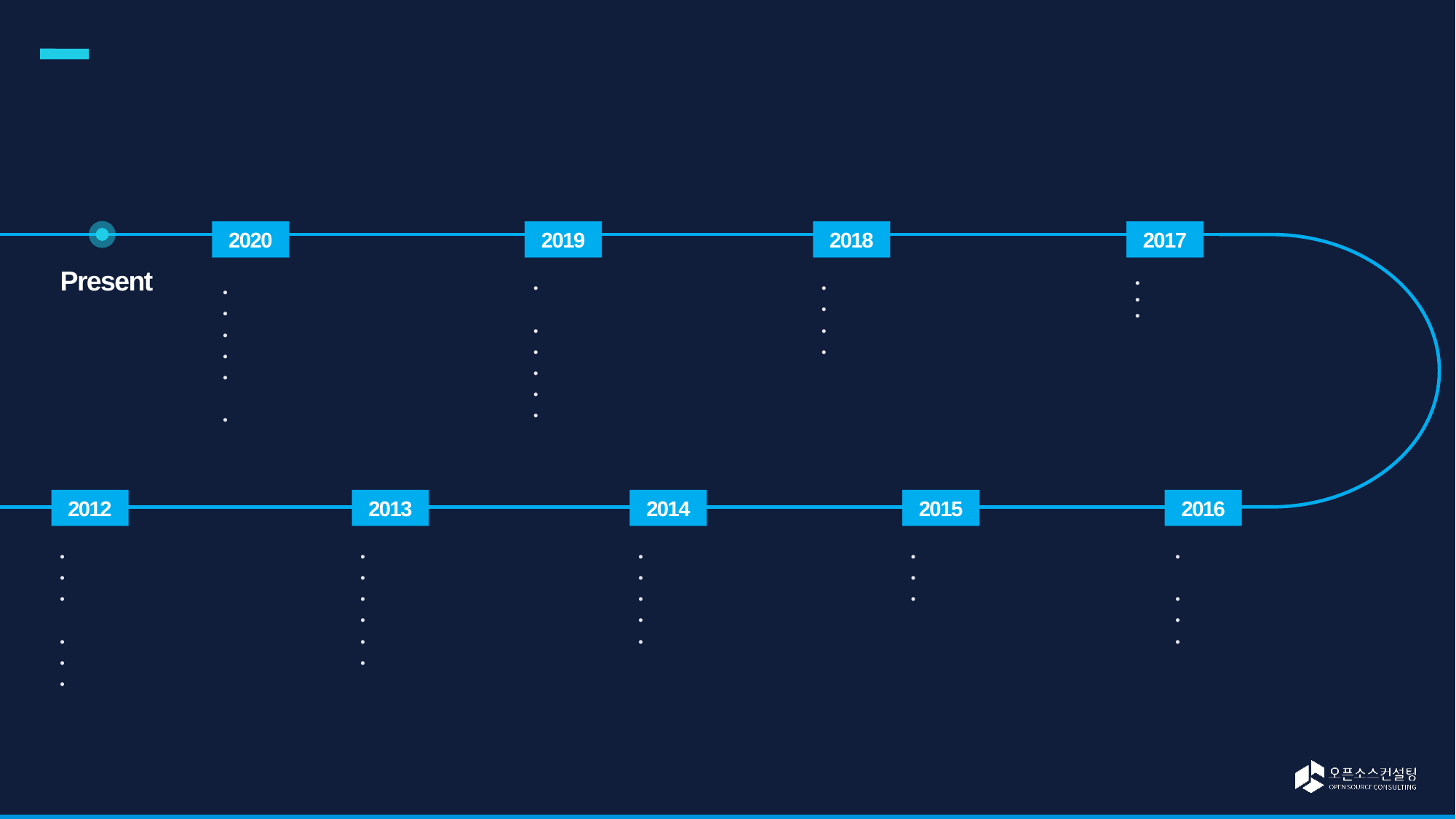

# History

2020
한화생명 U2L 전환 사업 수행
기상청 프라이빗 클라우드 구축 (COMIS-5)
Scaled Agile Inc. 한국 공식 파트너십 체결
iObeya 한국 공식 파트너십 체결
CNCF(Cloud Native Computing Foundation)
Silver 회원사 가입
미래에셋생명 ITSM 시스템 구축
2019
Atlassian Partner of the Year
: Marketing Innovator 수상
Playce WASup GS인증 획득
현대일렉트릭 하이브리드 클라우드 구축
Atlassian Marketplace App 론칭
열린기술공방 개소
중랑구 스마트시티 플랫폼 구축 사업자 선정

2018
신한DS 오픈소스/클라우드 전략 파트너십 체결
Elastic(ELK) 비즈니스 파트너십 체결
OSBC 전략적 파트너십 체결
SK 텔레콤 IoT 플랫폼 사업자
2017
삼성카드 U2L 마이그레이션
아식스 코리아 AS400 to AWS 마이그레이션
AWS Reseller 파트너십 체결

Present
2012
㈜오픈소스컨설팅 설립
삼성전자 오픈소스 비즈니스 파트너십 체결
삼성전자 프로젝트 기술지원(Technical Architect)
사업자 선정
동부정보기술 비즈니스 파트너십 체결
한국 레드햇 파트너십 체결
코오롱베니트 오픈소스 비즈니스 파트너십 체결
2013
한국 레드햇 가상화(클라우드) 파트너십 체결
Zabbix 한국 파트너십 체결
AWS 공식 컨설팅 파트너십 체결
한국 HP 공식 파트너십 체결
한국 IBM T2 파트너십 체결
자사 기업 부설 연구소 설립
2014
IBM 클라우드(SoftLayer) 파트너십 체결
미래부 개방형 OS 개발 도입 전략 TF 멤버
행정안전부 클라우드 개발형 플랫폼 도입 TF
삼성전자 표준 플랫폼 구축 파트너십 체결
현대중공업 비즈니스 파트너십 체결
2015
Atlassian 한국 공식 파트너 협약
사법부 클라우드 구축을 위한 연구용역 계약
현대중공업 Smart Ship(IoT) 솔루션 구축 계약
2016
Atlassian 한국 교육프로그램 (AATPP)
파트너 체결
LH공사 오픈스택 프라이빗 클라우드 구축
르노삼성자동차 AWS 기반 클라우드 이관 구축
서울시 기업용 APM 솔루션 스카우터엑스 공급